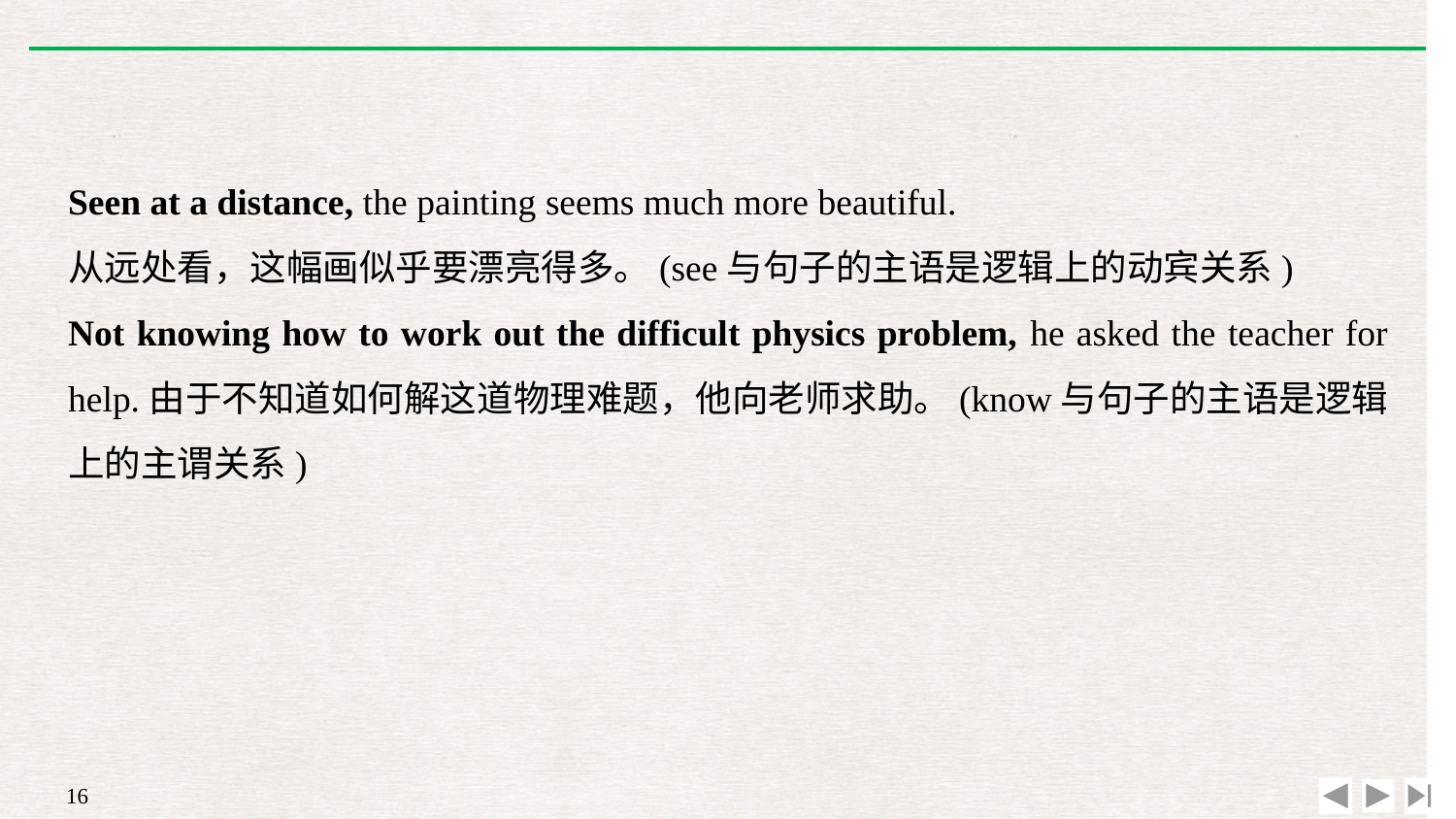

Seen at a distance, the painting seems much more beautiful.
从远处看，这幅画似乎要漂亮得多。(see与句子的主语是逻辑上的动宾关系)
Not knowing how to work out the difficult physics problem, he asked the teacher for help.由于不知道如何解这道物理难题，他向老师求助。(know与句子的主语是逻辑上的主谓关系)